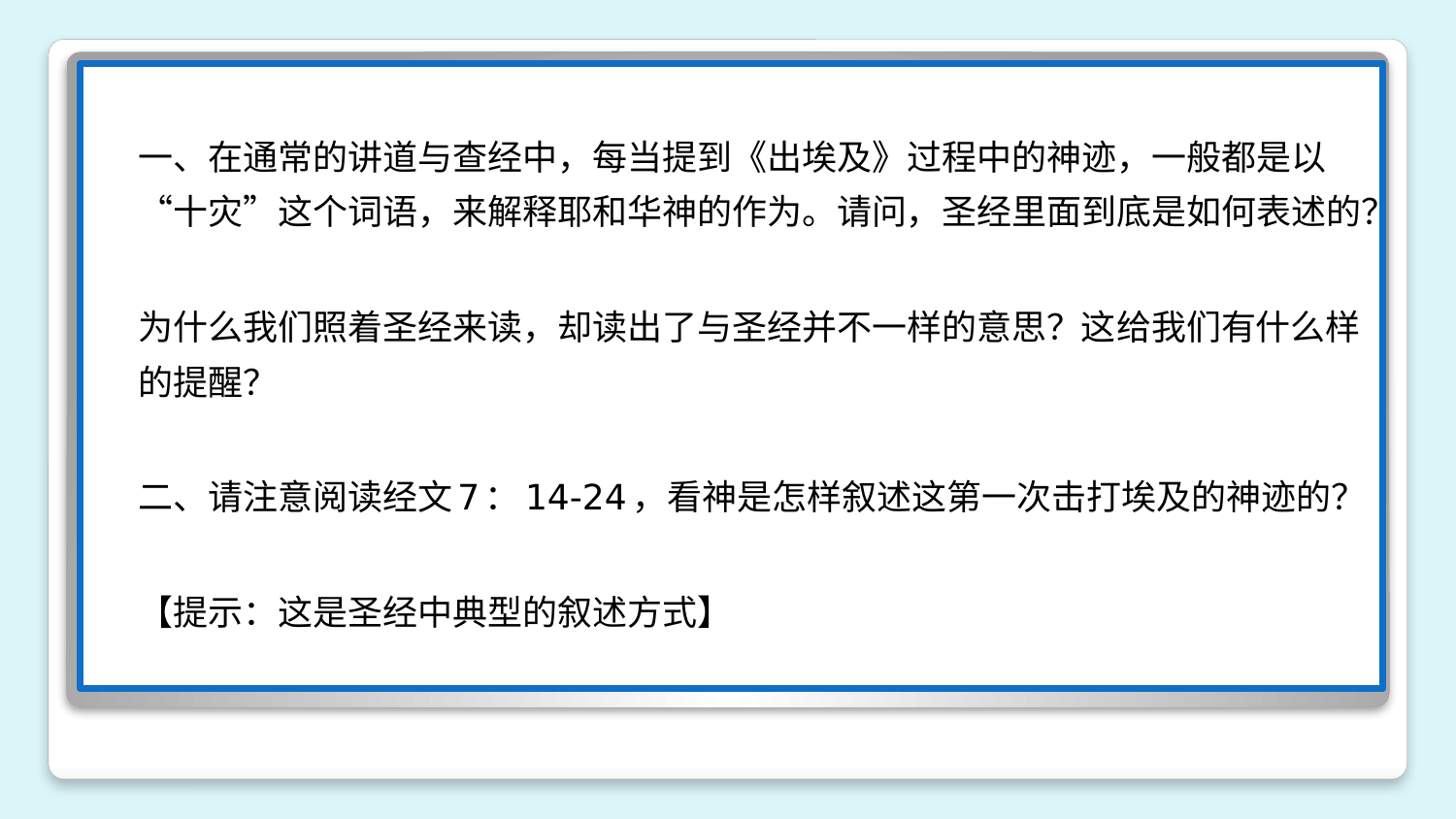

一、在通常的讲道与查经中，每当提到《出埃及》过程中的神迹，一般都是以“十灾”这个词语，来解释耶和华神的作为。请问，圣经里面到底是如何表述的？

为什么我们照着圣经来读，却读出了与圣经并不一样的意思？这给我们有什么样的提醒？

二、请注意阅读经文7：14-24，看神是怎样叙述这第一次击打埃及的神迹的？

【提示：这是圣经中典型的叙述方式】